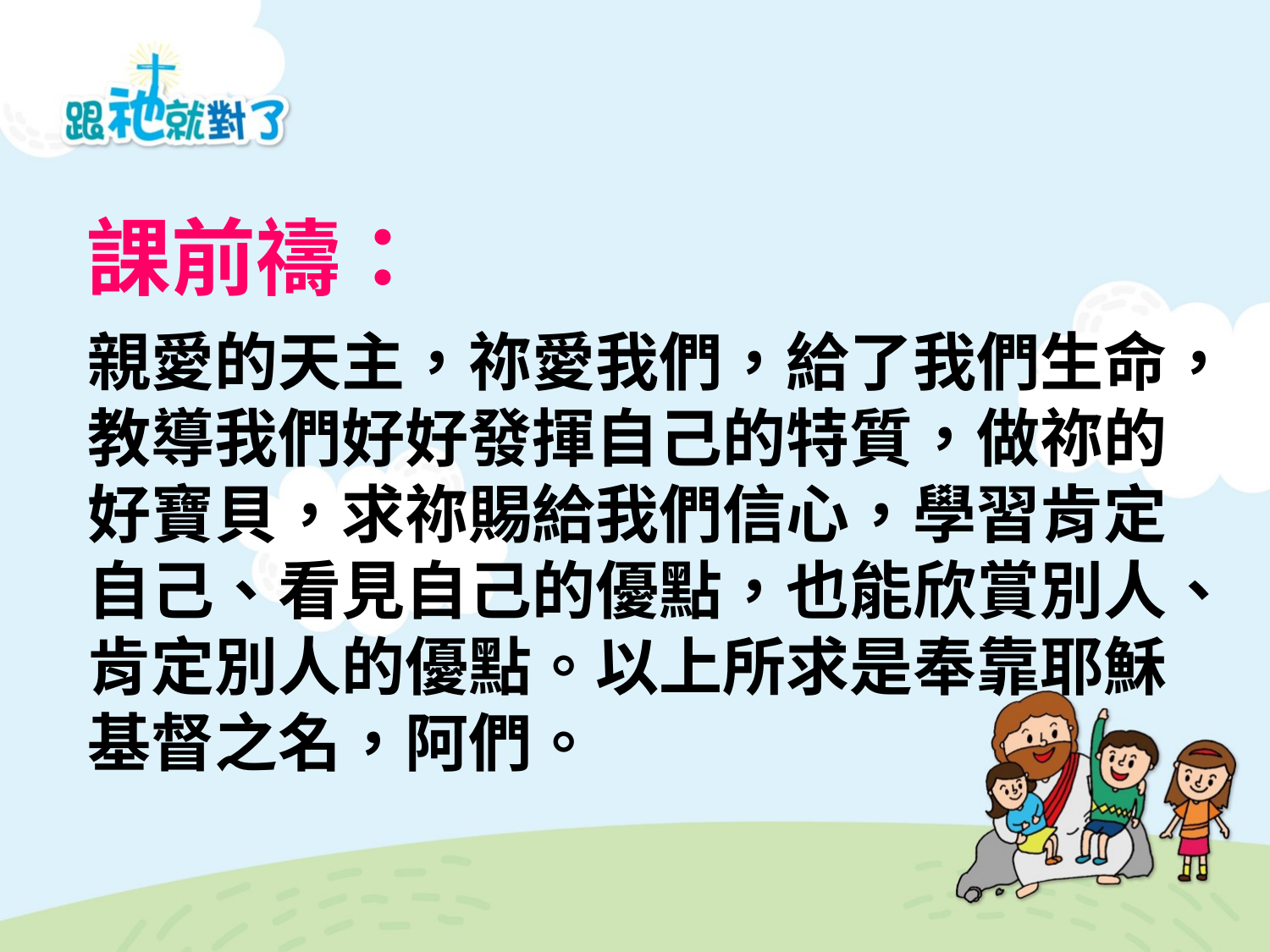

課前禱：
親愛的天主，祢愛我們，給了我們生命，教導我們好好發揮自己的特質，做祢的好寶貝，求祢賜給我們信心，學習肯定自己、看見自己的優點，也能欣賞別人、肯定別人的優點。以上所求是奉靠耶穌基督之名，阿們。